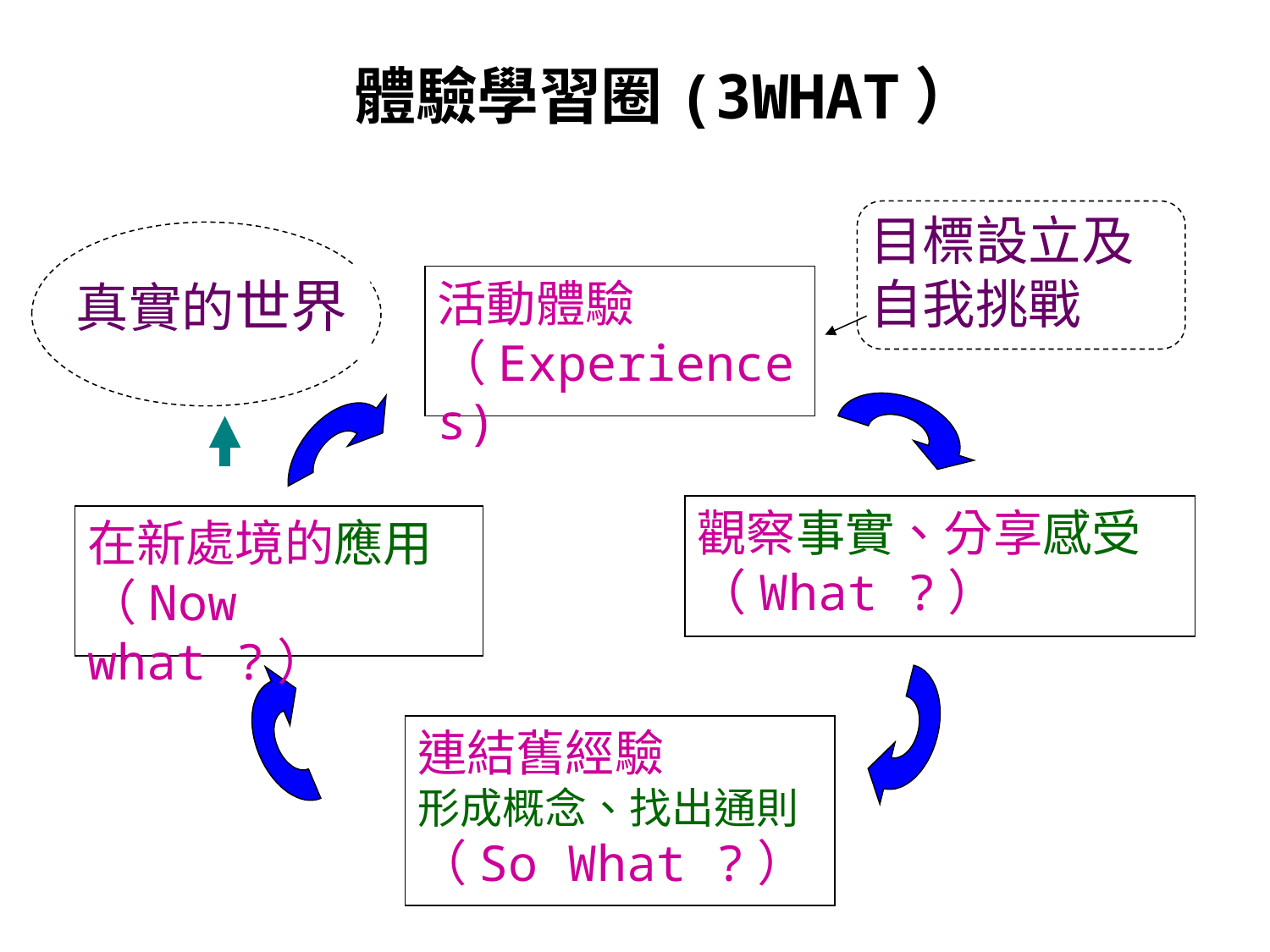

體驗學習圈(3WHAT）

目標設立及
自我挑戰

真實的世界
活動體驗
（Experiences)

觀察事實、分享感受（What ?）
在新處境的應用（Now what ?）

連結舊經驗
形成概念、找出通則
（So What ?）